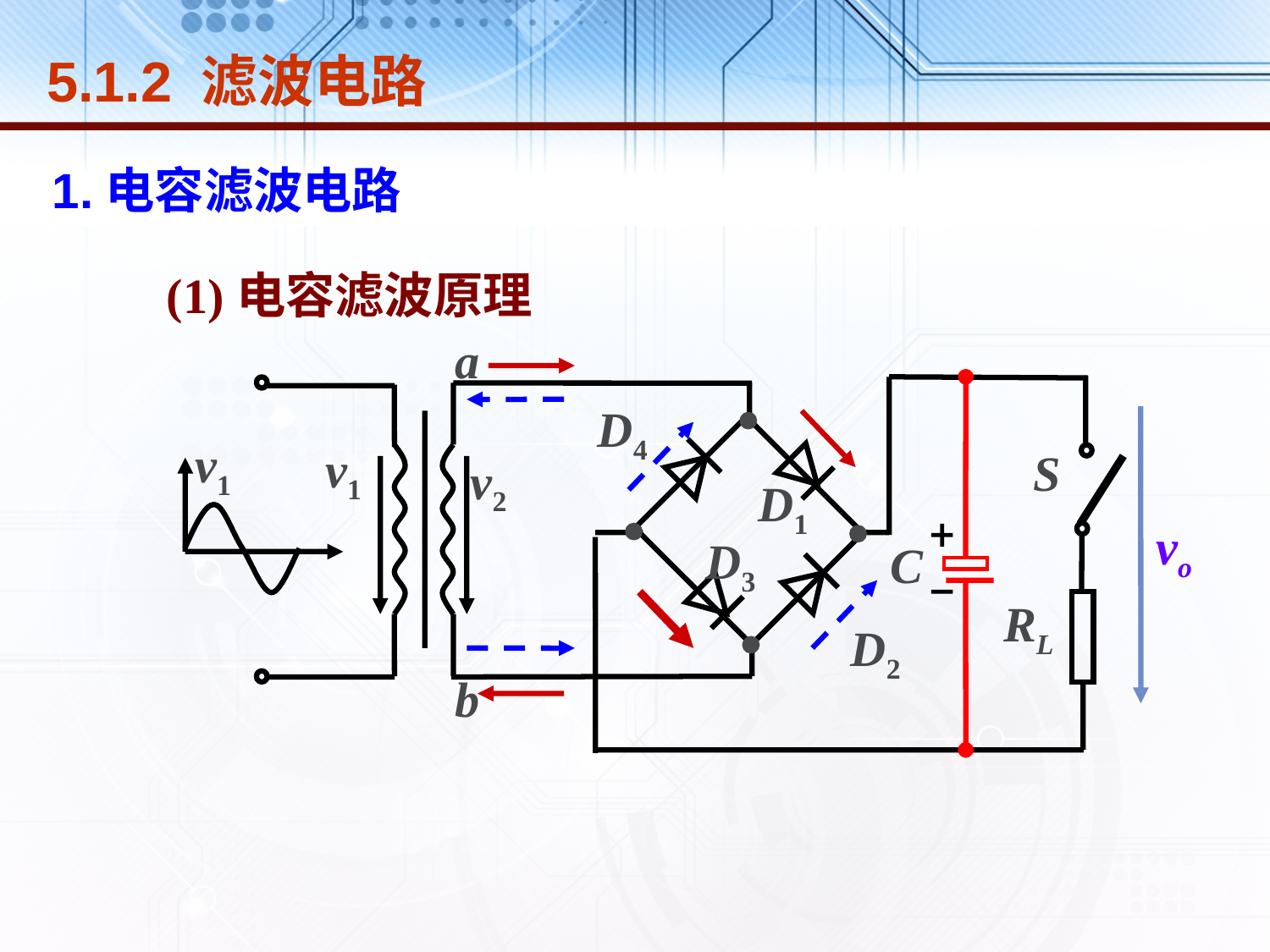

5.1.2 滤波电路

1.电容滤波电路
(1)电容滤波原理
a

D4

v1
v1

S
v2

D1

vo

D3

C

RL

D2

b